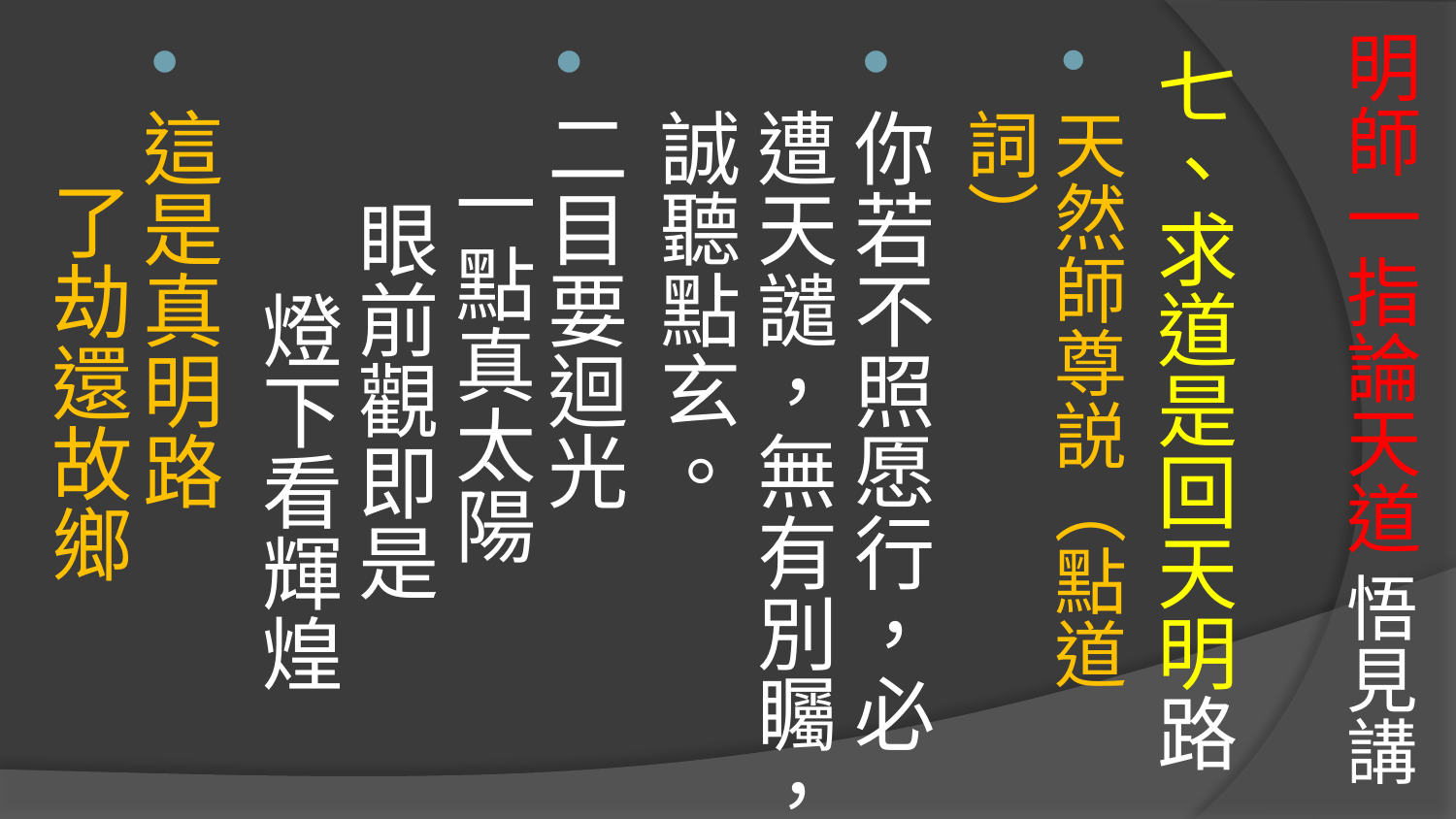

# 明師一指論天道 悟見講
七、求道是回天明路
天然師尊説（點道詞）
你若不照愿行，必遭天譴，無有別矚，誠聽點玄。
二目要迴光                  一點真太陽                 眼前觀即是                    燈下看輝煌
這是真明路                   了劫還故鄉